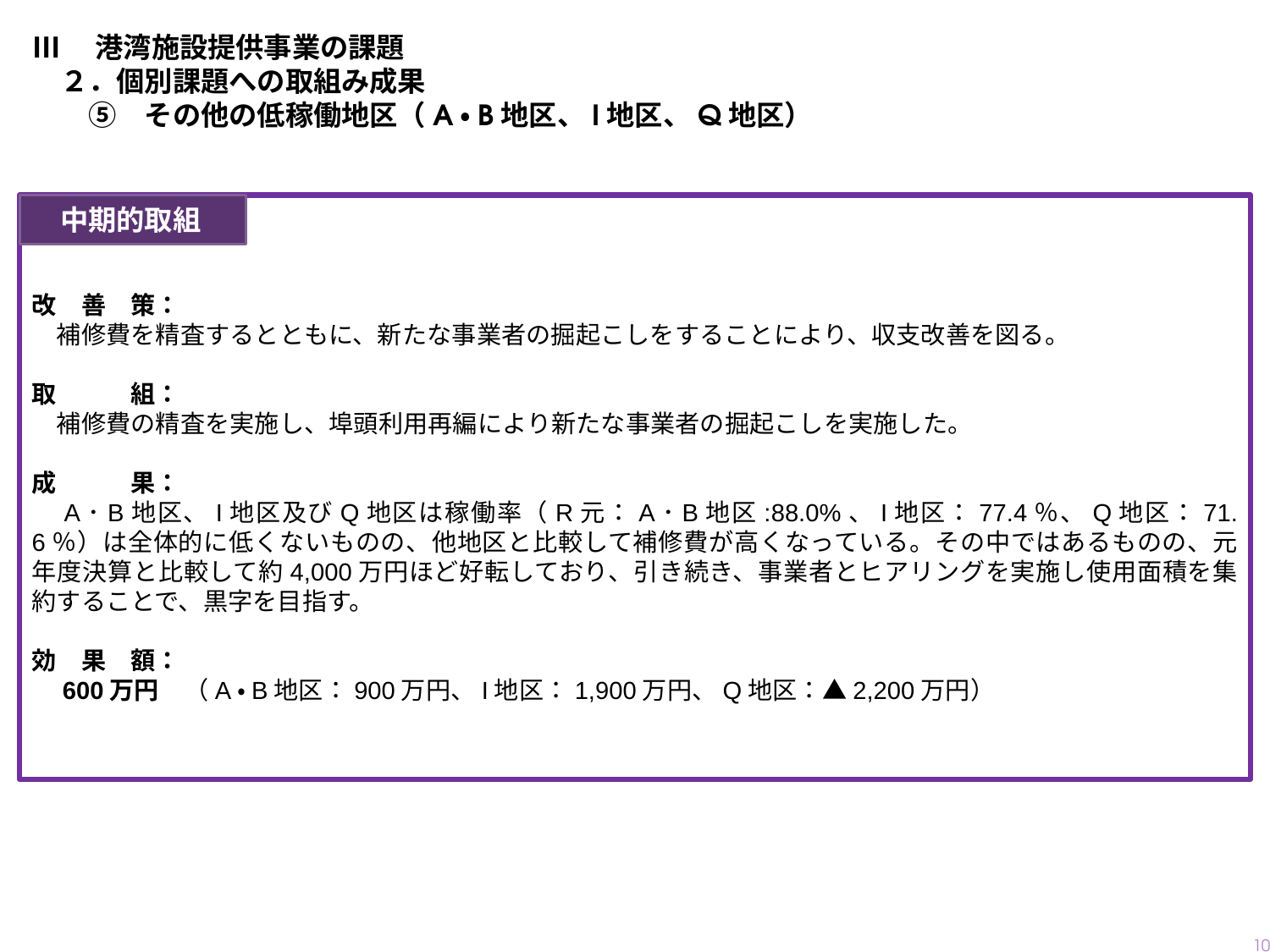

# Ⅲ　港湾施設提供事業の課題 　２．個別課題への取組み成果 　　⑤　その他の低稼働地区（A・B地区、I地区、Q地区）

改　善　策：
　補修費を精査するとともに、新たな事業者の掘起こしをすることにより、収支改善を図る。

取　　　組：
　補修費の精査を実施し、埠頭利用再編により新たな事業者の掘起こしを実施した。

成　　　果：
　A･B地区、I地区及びQ地区は稼働率（R元：A･B地区:88.0%、I地区：77.4％、Q地区：71.6％）は全体的に低くないものの、他地区と比較して補修費が高くなっている。その中ではあるものの、元年度決算と比較して約4,000万円ほど好転しており、引き続き、事業者とヒアリングを実施し使用面積を集約することで、黒字を目指す。

効　果　額：
　600万円　（A・B地区：900万円、I地区：1,900万円、Q地区：▲2,200万円）

　中期的取組
10